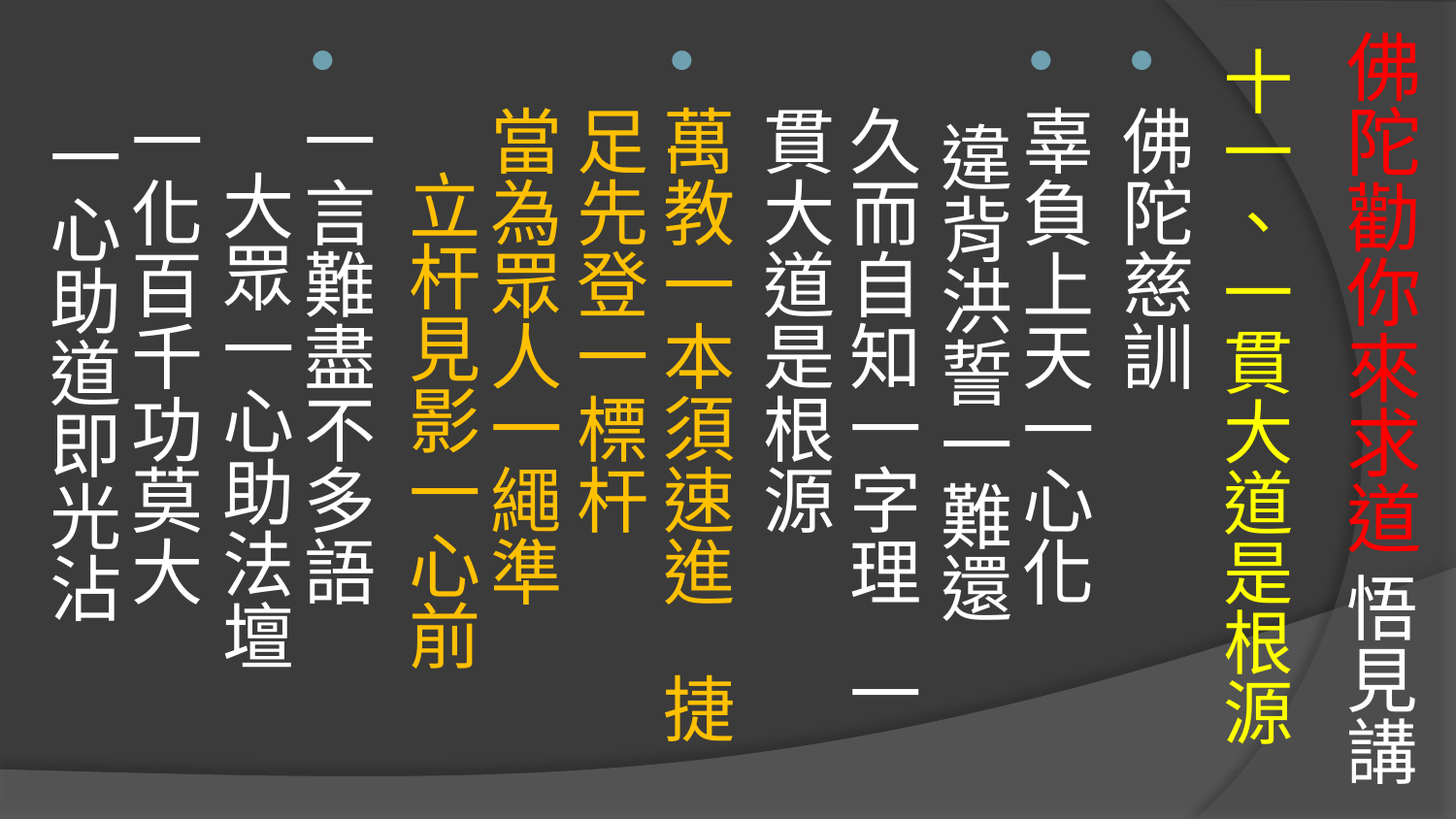

# 佛陀勸你來求道 悟見講
十一、一貫大道是根源
佛陀慈訓
辜負上天一心化            違背洪誓一難還 
久而自知一字理   一貫大道是根源
萬教一本須速進    捷足先登一標杆
當為眾人一繩準               立杆見影一心前
一言難盡不多語               大眾一心助法壇 
一化百千功莫大            一心助道即光沾